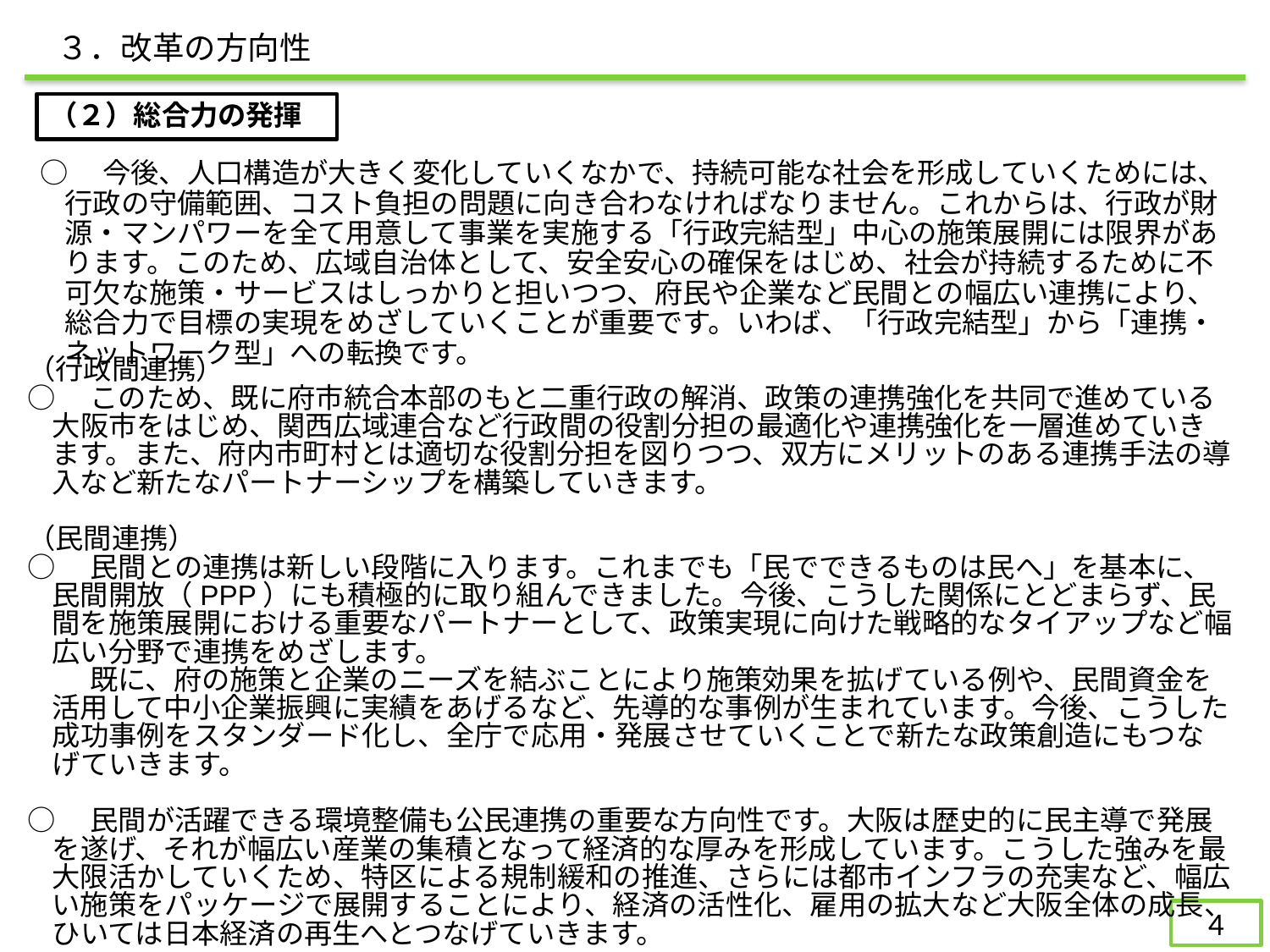

３．改革の方向性
（２）総合力の発揮
○　今後、人口構造が大きく変化していくなかで、持続可能な社会を形成していくためには、行政の守備範囲、コスト負担の問題に向き合わなければなりません。これからは、行政が財源・マンパワーを全て用意して事業を実施する「行政完結型」中心の施策展開には限界があります。このため、広域自治体として、安全安心の確保をはじめ、社会が持続するために不可欠な施策・サービスはしっかりと担いつつ、府民や企業など民間との幅広い連携により、総合力で目標の実現をめざしていくことが重要です。いわば、「行政完結型」から「連携・ネットワーク型」への転換です。
（行政間連携）
○　このため、既に府市統合本部のもと二重行政の解消、政策の連携強化を共同で進めている大阪市をはじめ、関西広域連合など行政間の役割分担の最適化や連携強化を一層進めていきます。また、府内市町村とは適切な役割分担を図りつつ、双方にメリットのある連携手法の導入など新たなパートナーシップを構築していきます。

（民間連携）
○　民間との連携は新しい段階に入ります。これまでも「民でできるものは民へ」を基本に、民間開放（PPP）にも積極的に取り組んできました。今後、こうした関係にとどまらず、民間を施策展開における重要なパートナーとして、政策実現に向けた戦略的なタイアップなど幅広い分野で連携をめざします。
　　 既に、府の施策と企業のニーズを結ぶことにより施策効果を拡げている例や、民間資金を活用して中小企業振興に実績をあげるなど、先導的な事例が生まれています。今後、こうした成功事例をスタンダード化し、全庁で応用・発展させていくことで新たな政策創造にもつなげていきます。

○　民間が活躍できる環境整備も公民連携の重要な方向性です。大阪は歴史的に民主導で発展を遂げ、それが幅広い産業の集積となって経済的な厚みを形成しています。こうした強みを最大限活かしていくため、特区による規制緩和の推進、さらには都市インフラの充実など、幅広い施策をパッケージで展開することにより、経済の活性化、雇用の拡大など大阪全体の成長、ひいては日本経済の再生へとつなげていきます。
4